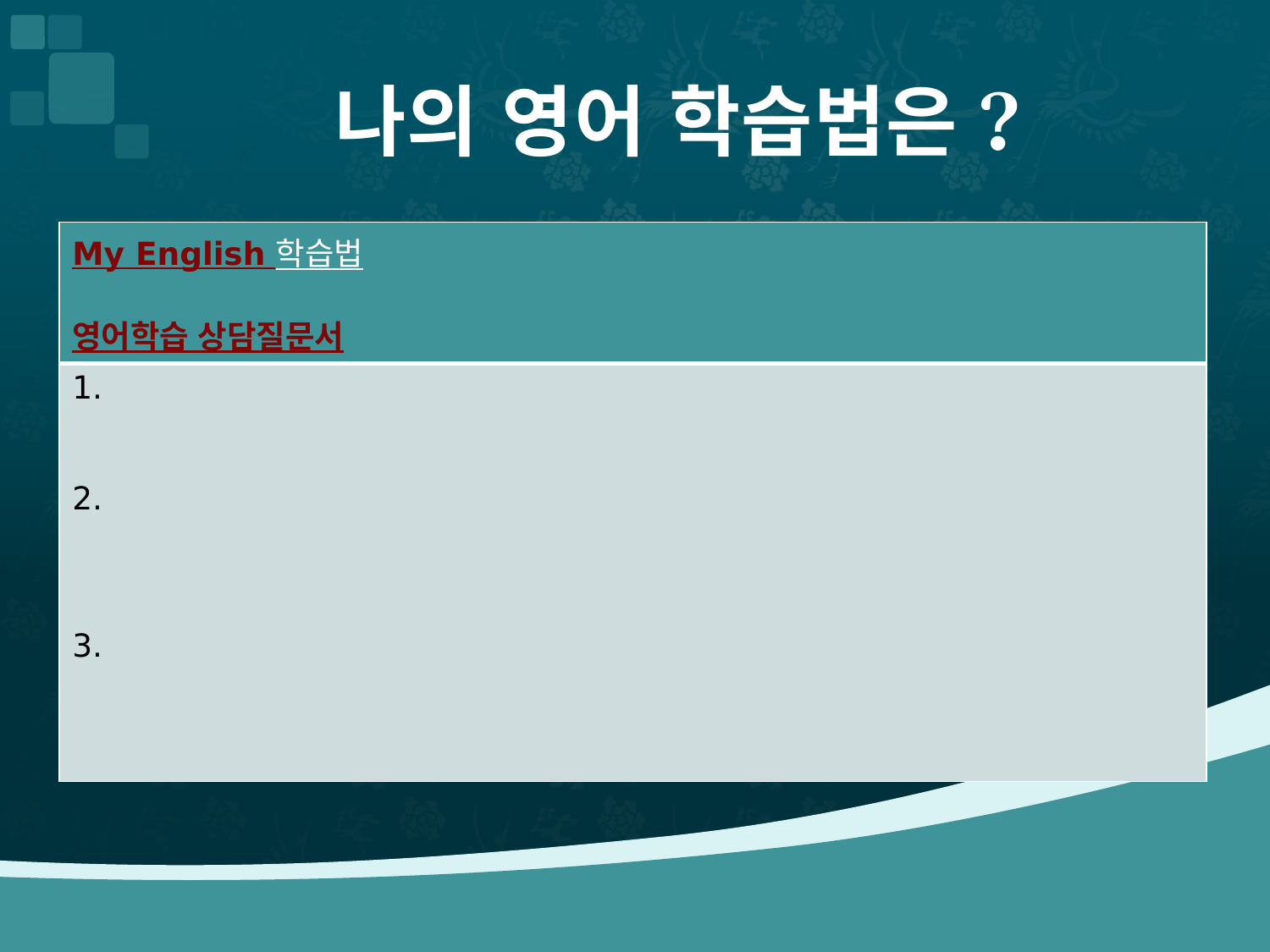

# 나의 영어 학습법은?
| My English 학습법 영어학습 상담질문서 |
| --- |
| 1. 2. 3. |